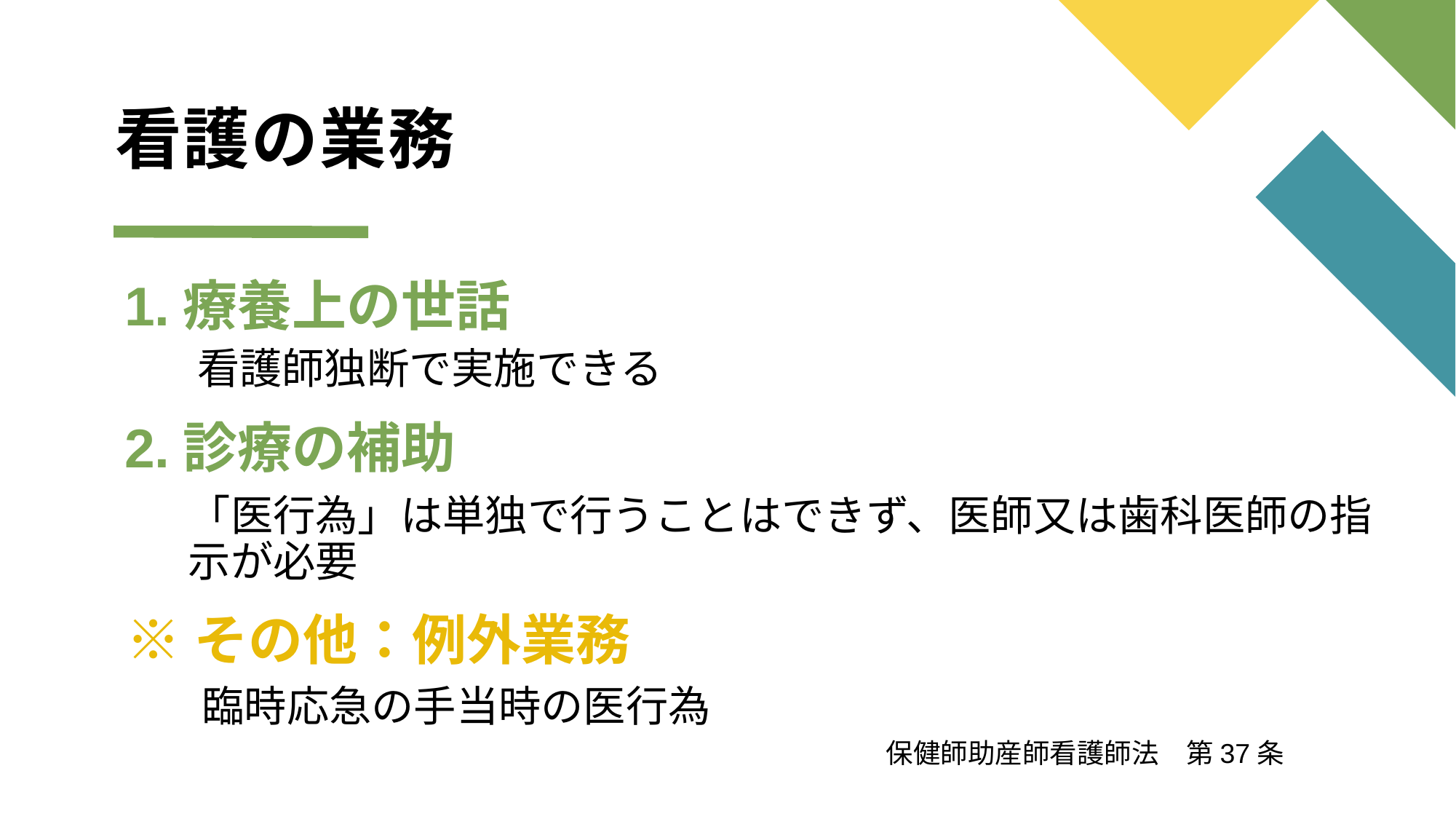

# 看護の業務
1.療養上の世話
看護師独断で実施できる
2.診療の補助
「医行為」は単独で行うことはできず、医師又は歯科医師の指示が必要
※その他：例外業務
臨時応急の手当時の医行為
保健師助産師看護師法　第37条